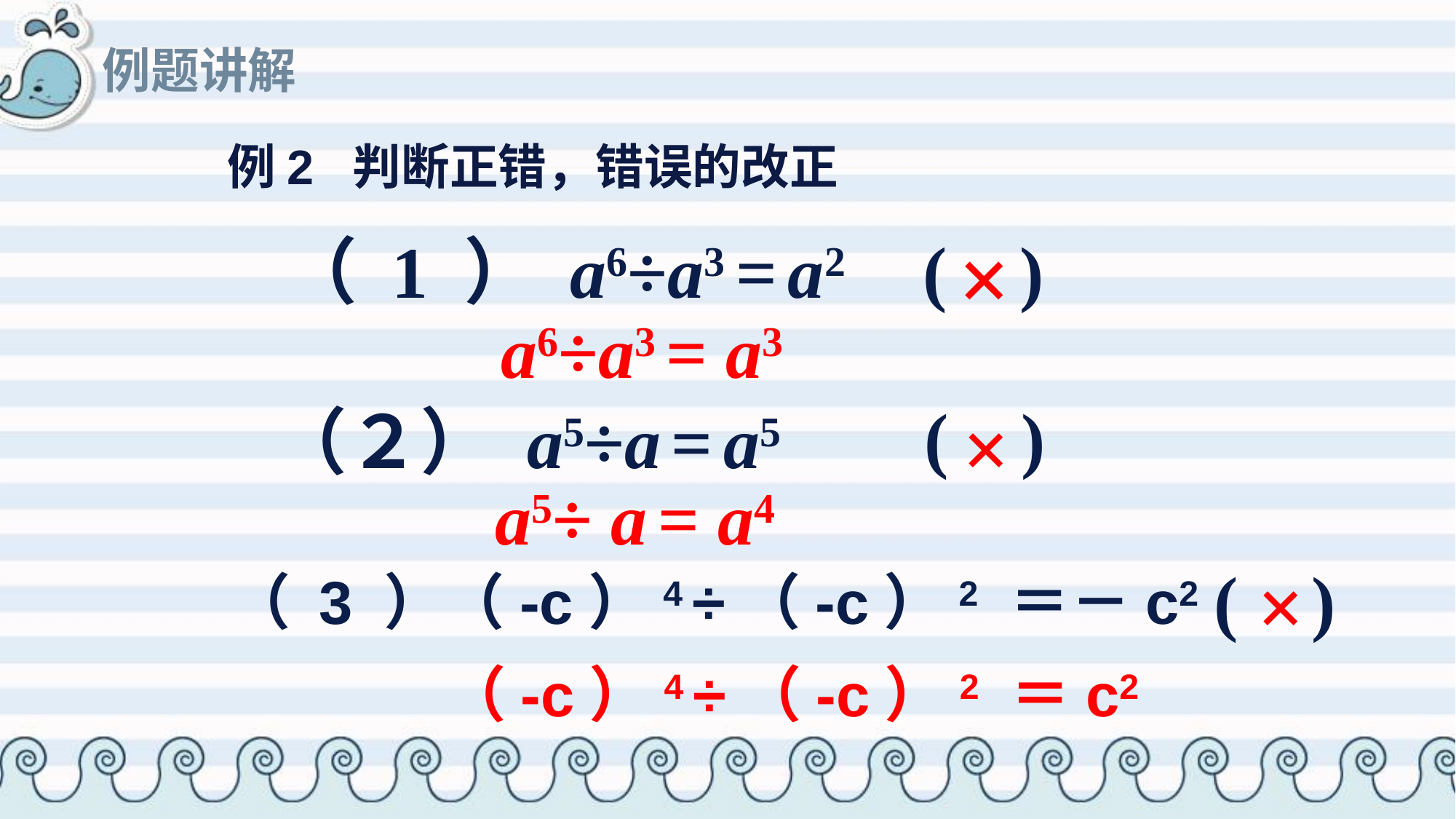

# 例题讲解
例2  判断正错，错误的改正
×
（ 1 ） a6÷a3 = a2
(    )
 a6÷a3 = a3
(    )
（２） a5÷a = a5
×
 a5÷ a = a4
×
(    )
（ 3 ）（-c）4 ÷（-c）2 ＝－c2
（-c）4 ÷（-c）2 ＝c2